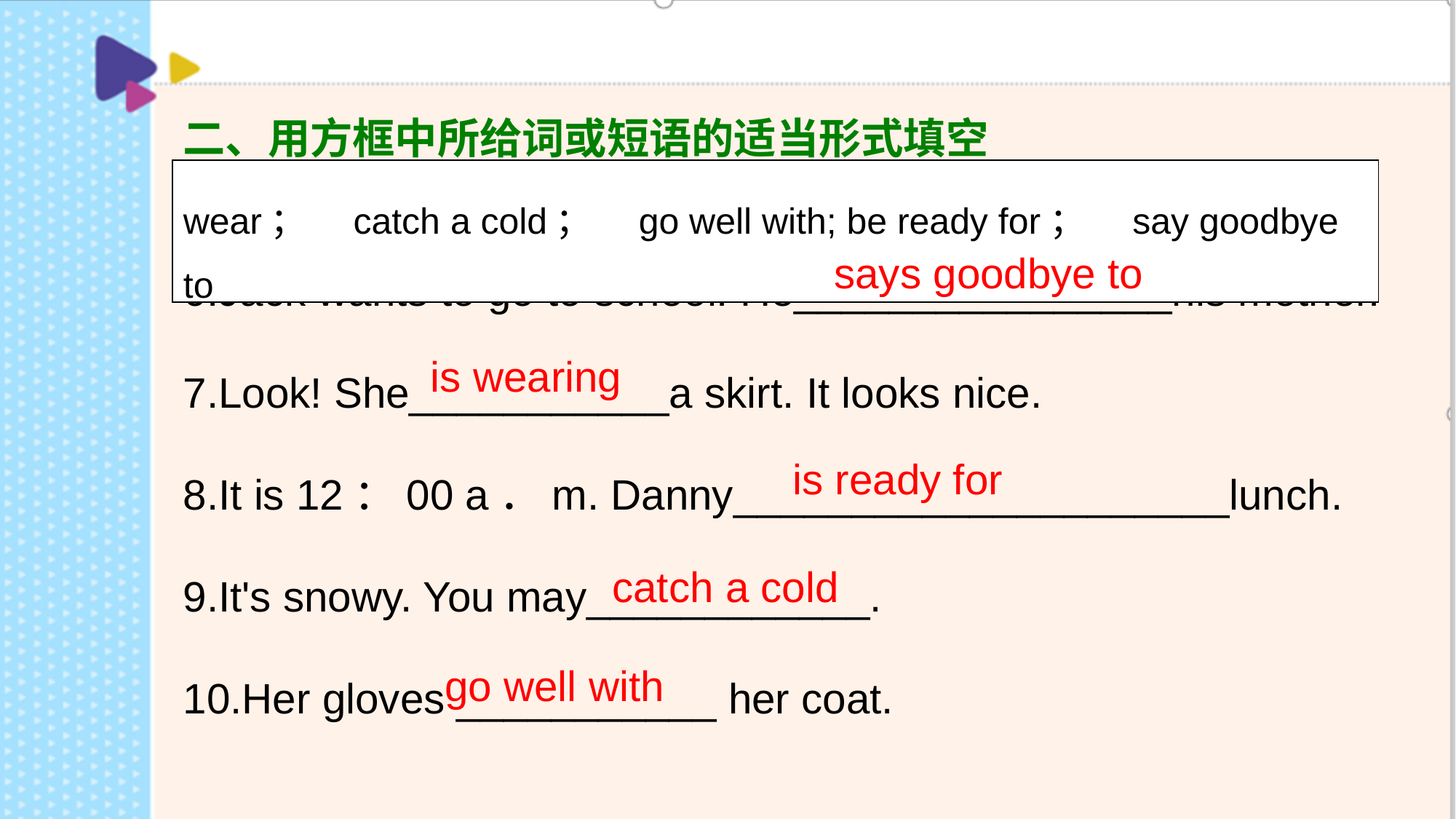

二、用方框中所给词或短语的适当形式填空

6.Jack wants to go to school. He________________his mother.
7.Look! She___________a skirt. It looks nice.
8.It is 12：00 a．m. Danny_____________________lunch.
9.It's snowy. You may____________.
10.Her gloves ___________ her coat.
| wear；　catch a cold；　go well with; be ready for；　say goodbye to |
| --- |
says goodbye to
is wearing
is ready for
catch a cold
go well with